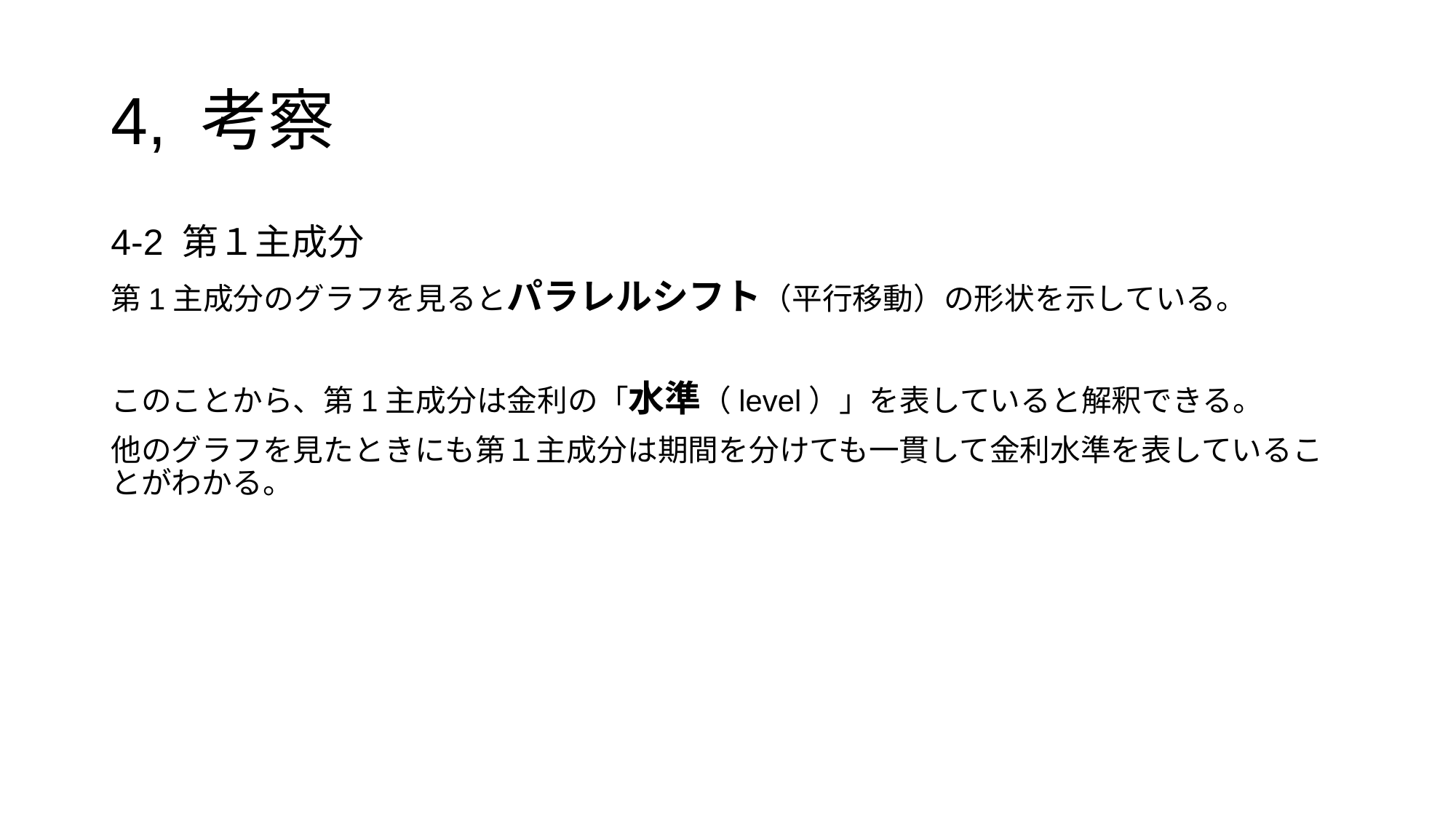

# 4, 考察
4-2 第１主成分
第1主成分のグラフを見るとパラレルシフト（平行移動）の形状を示している。

このことから、第1主成分は金利の「水準（level）」を表していると解釈できる。
他のグラフを見たときにも第１主成分は期間を分けても一貫して金利水準を表していることがわかる。